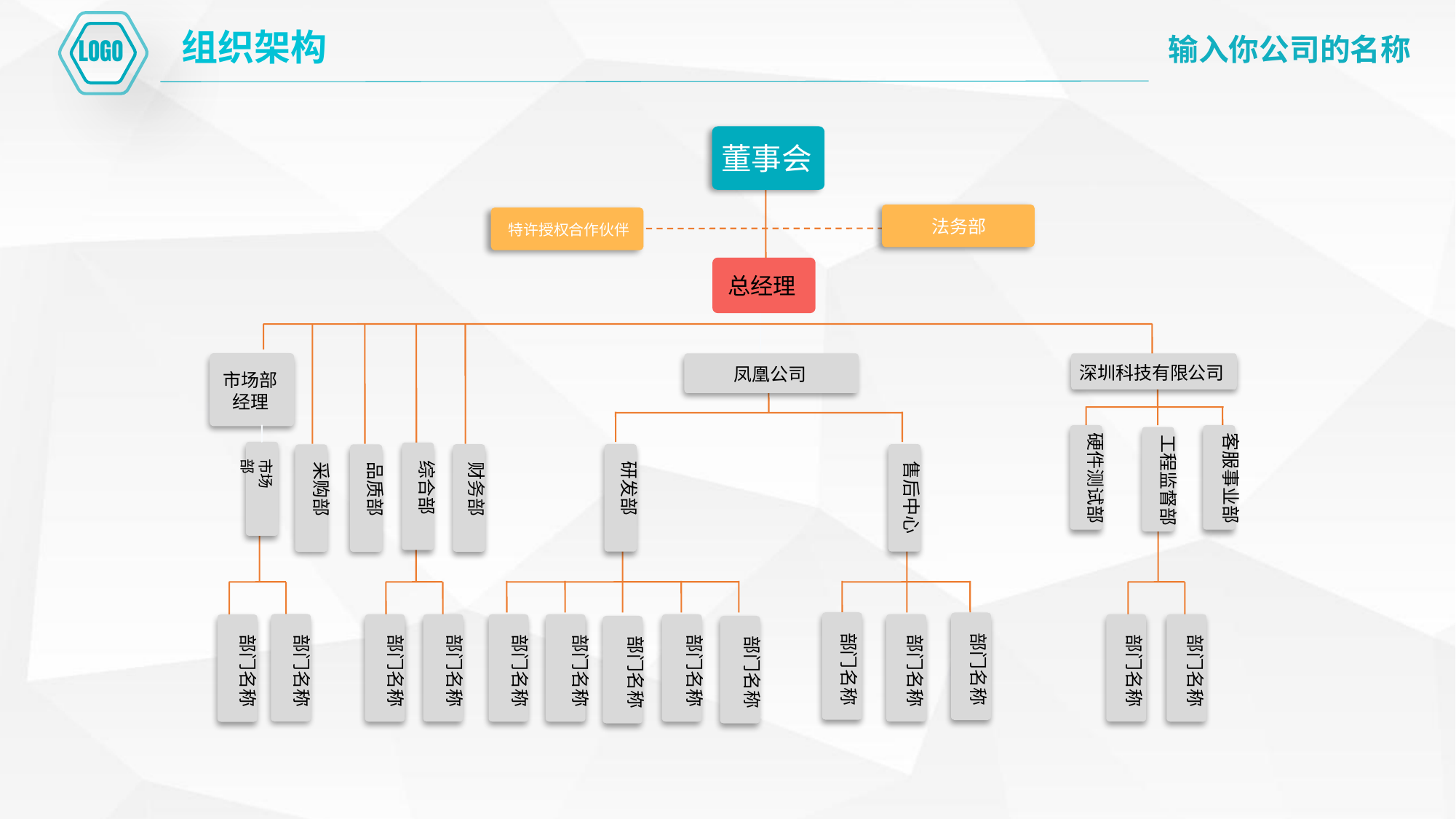

组织架构

董事会

法务部

特许授权合作伙伴

总经理

市场部
经理

深圳科技有限公司

凤凰公司

硬件测试部

客服事业部

工程监督部

市场部

综合部

研发部

售后中心

财务部

采购部

品质部

部门名称

部门名称

部门名称

部门名称

部门名称

部门名称

部门名称

部门名称

部门名称

部门名称

部门名称

部门名称

部门名称

部门名称